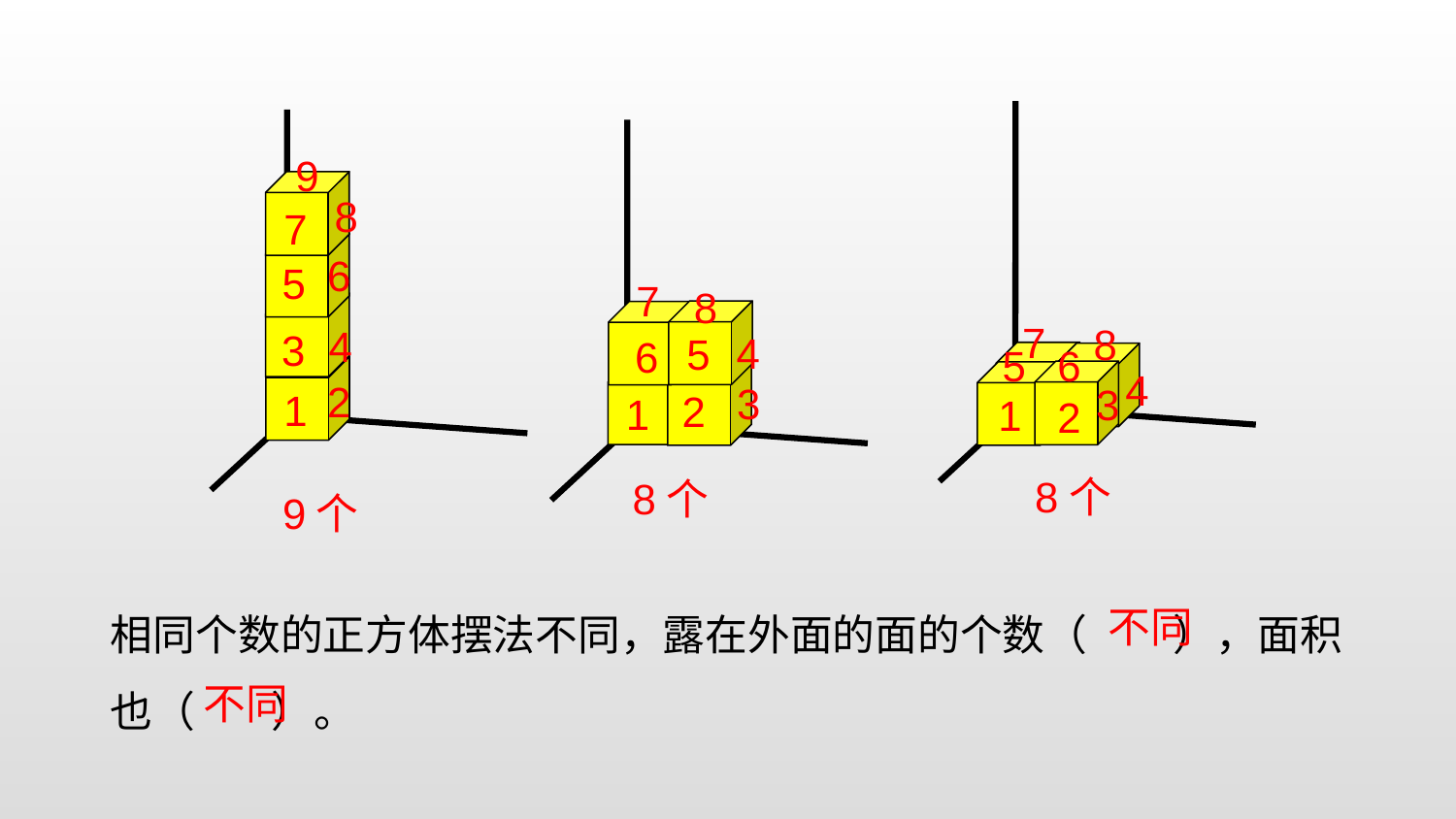

9

8
7

6
5
7
8

7
8
4
3
4
5
6
5
6

4

2
3
3
1
2
1
1
2
8个
8个
9个
相同个数的正方体摆法不同，露在外面的面的个数（         ），面积也（        ）。
 不同
 不同